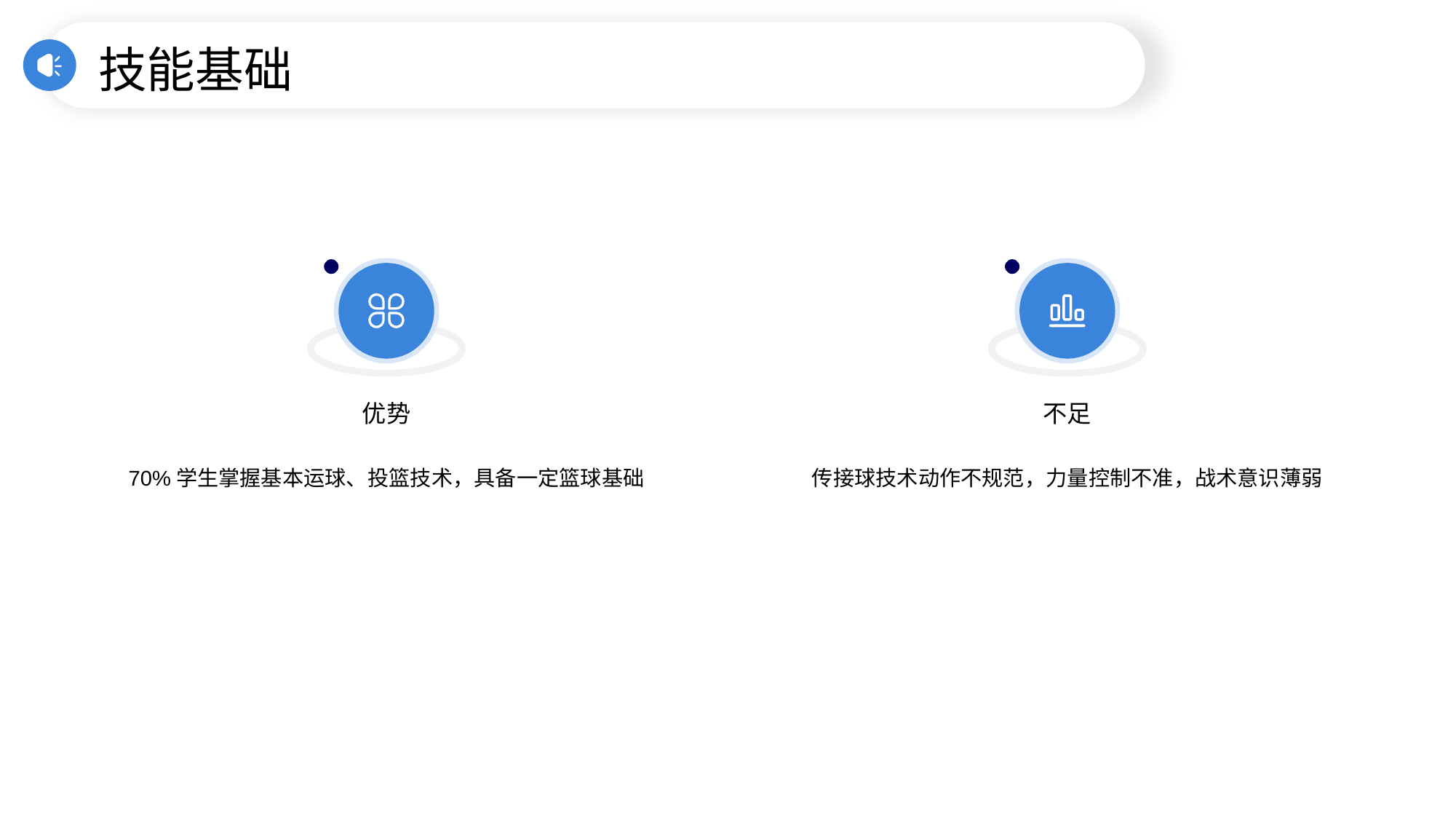

技能基础

优势
不足
70%学生掌握基本运球、投篮技术，具备一定篮球基础
传接球技术动作不规范，力量控制不准，战术意识薄弱